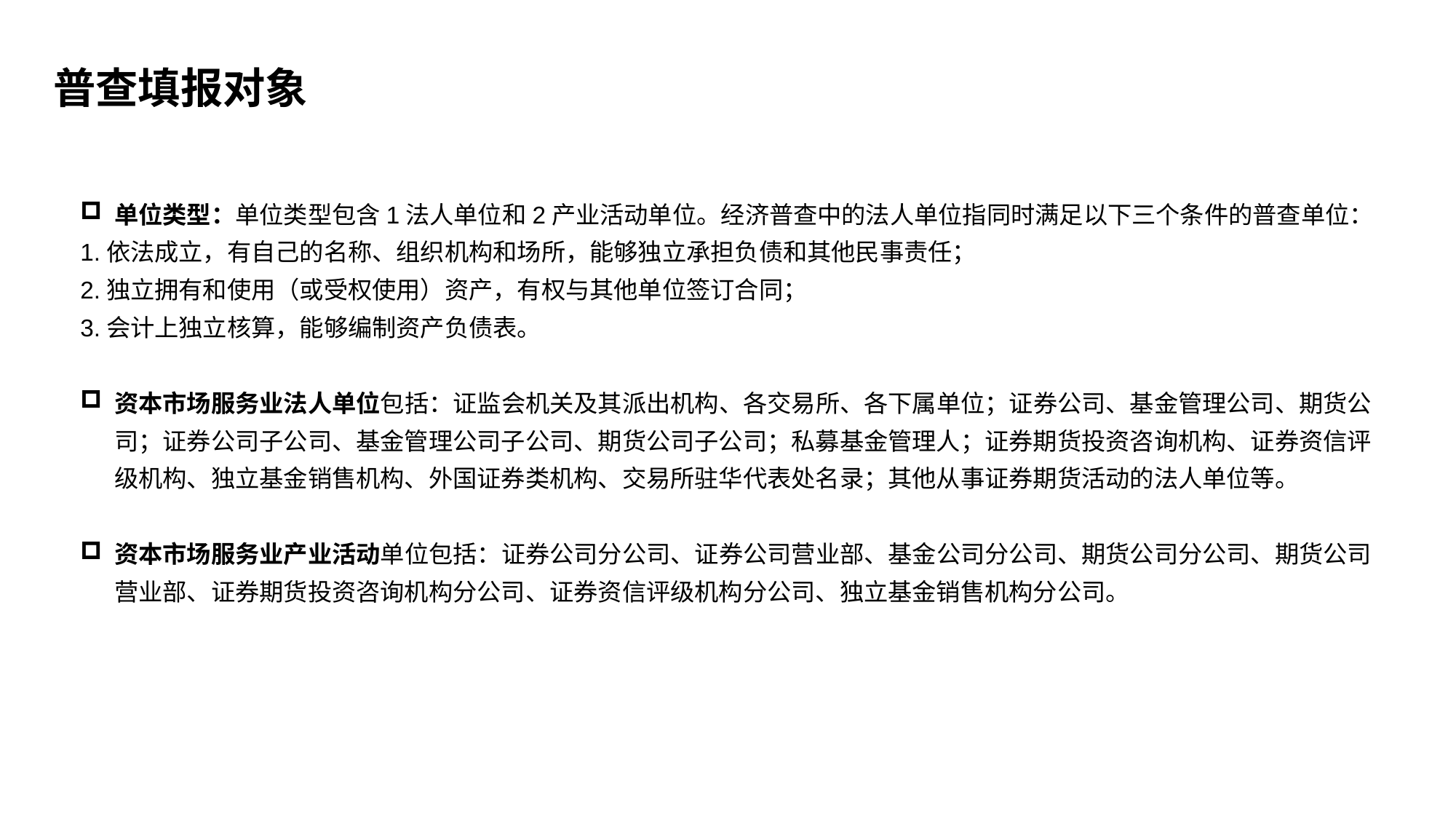

普查填报对象
单位类型：单位类型包含1法人单位和2产业活动单位。经济普查中的法人单位指同时满足以下三个条件的普查单位：
1.依法成立，有自己的名称、组织机构和场所，能够独立承担负债和其他民事责任；
2.独立拥有和使用（或受权使用）资产，有权与其他单位签订合同；
3.会计上独立核算，能够编制资产负债表。

资本市场服务业法人单位包括：证监会机关及其派出机构、各交易所、各下属单位；证券公司、基金管理公司、期货公司；证券公司子公司、基金管理公司子公司、期货公司子公司；私募基金管理人；证券期货投资咨询机构、证券资信评级机构、独立基金销售机构、外国证券类机构、交易所驻华代表处名录；其他从事证券期货活动的法人单位等。

资本市场服务业产业活动单位包括：证券公司分公司、证券公司营业部、基金公司分公司、期货公司分公司、期货公司营业部、证券期货投资咨询机构分公司、证券资信评级机构分公司、独立基金销售机构分公司。